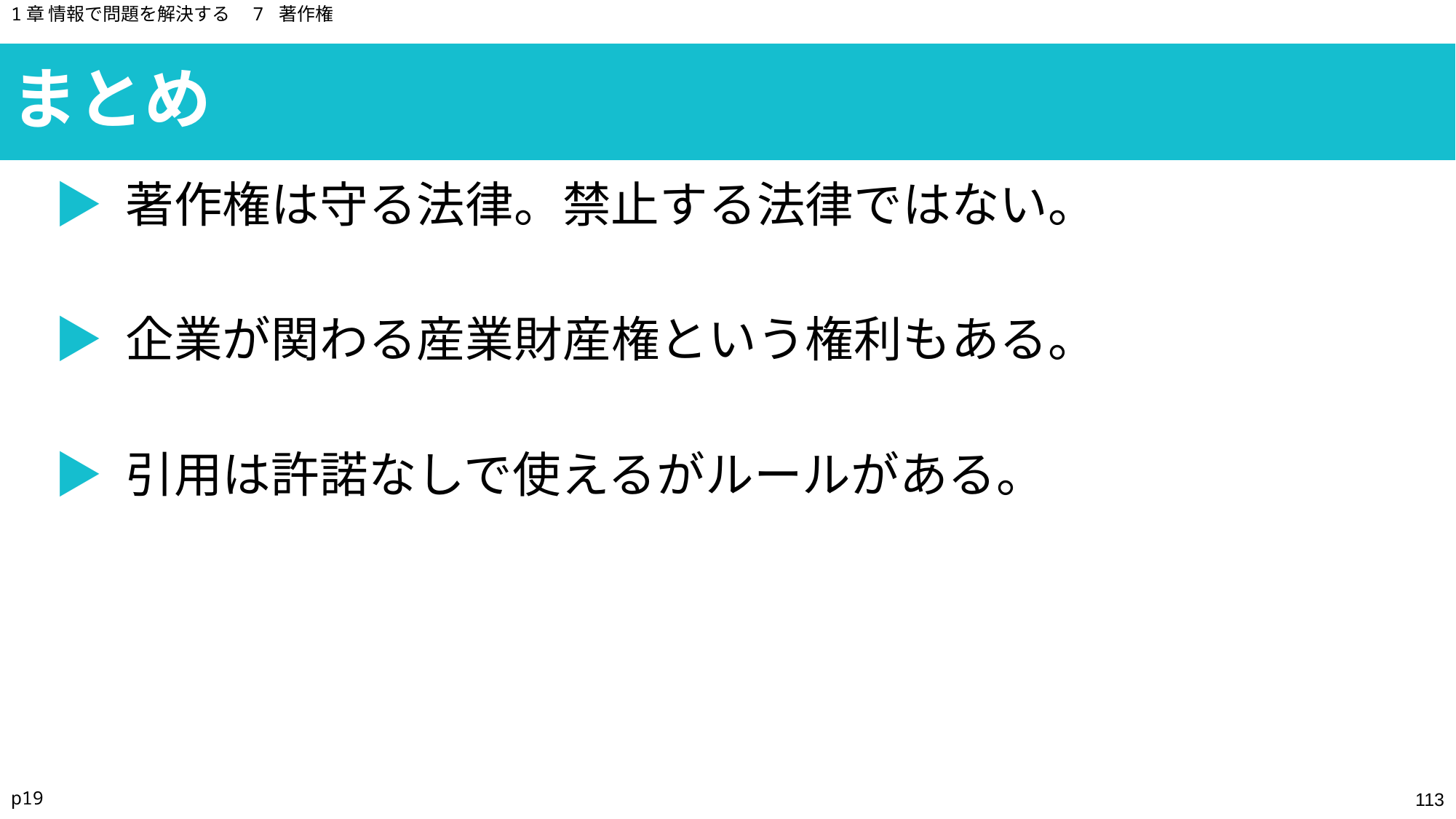

1章 情報で問題を解決する　7 著作権

まとめ
▶ 著作権は守る法律。禁止する法律ではない。

▶ 企業が関わる産業財産権という権利もある。

▶ 引用は許諾なしで使えるがルールがある。

p19
113